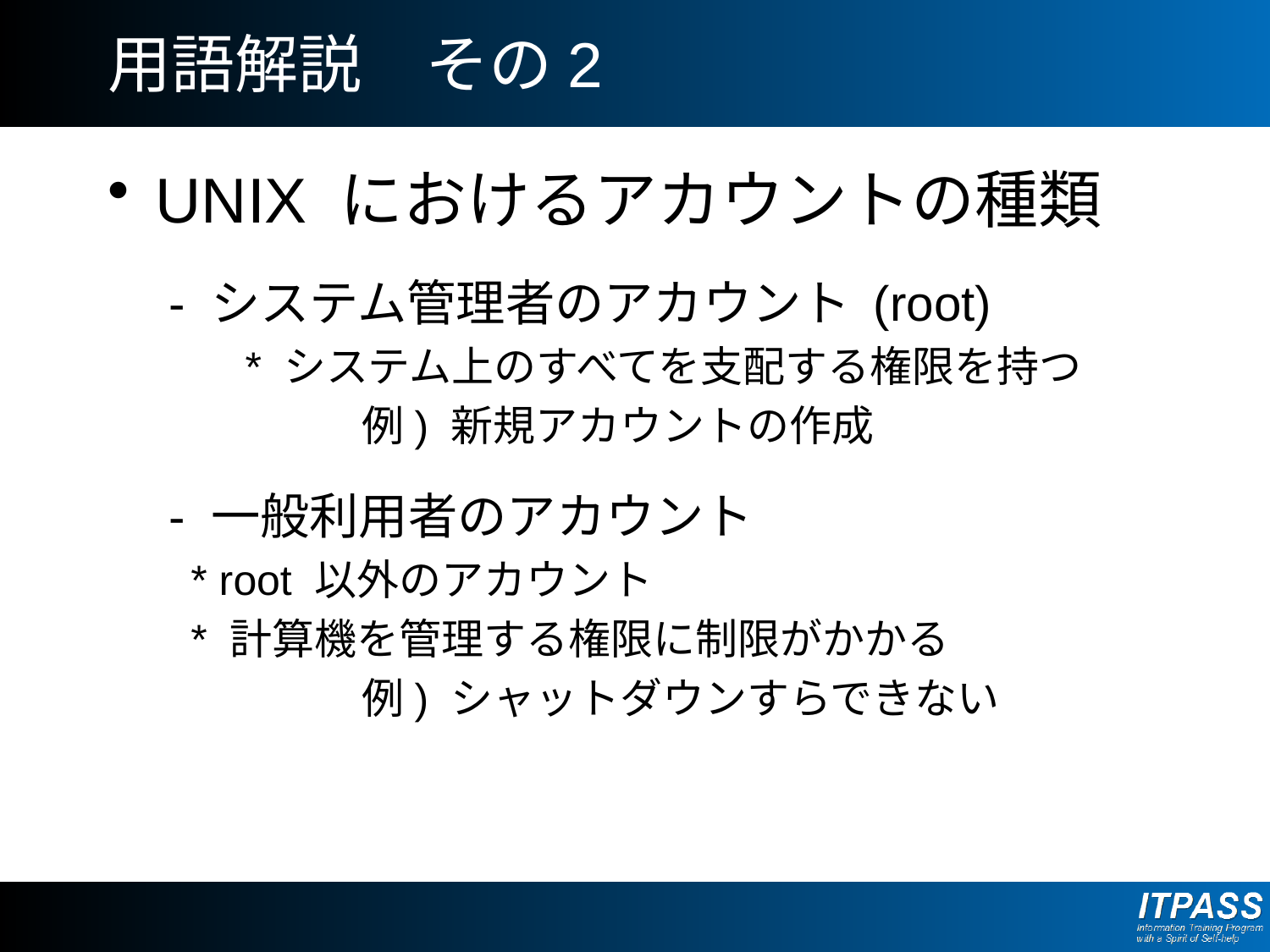

# 用語解説　その2
UNIX におけるアカウントの種類

　- システム管理者のアカウント (root)
　　　* システム上のすべてを支配する権限を持つ
　　　　　　例) 新規アカウントの作成

　- 一般利用者のアカウント
       * root 以外のアカウント
       * 計算機を管理する権限に制限がかかる
　　　　　　例) シャットダウンすらできない